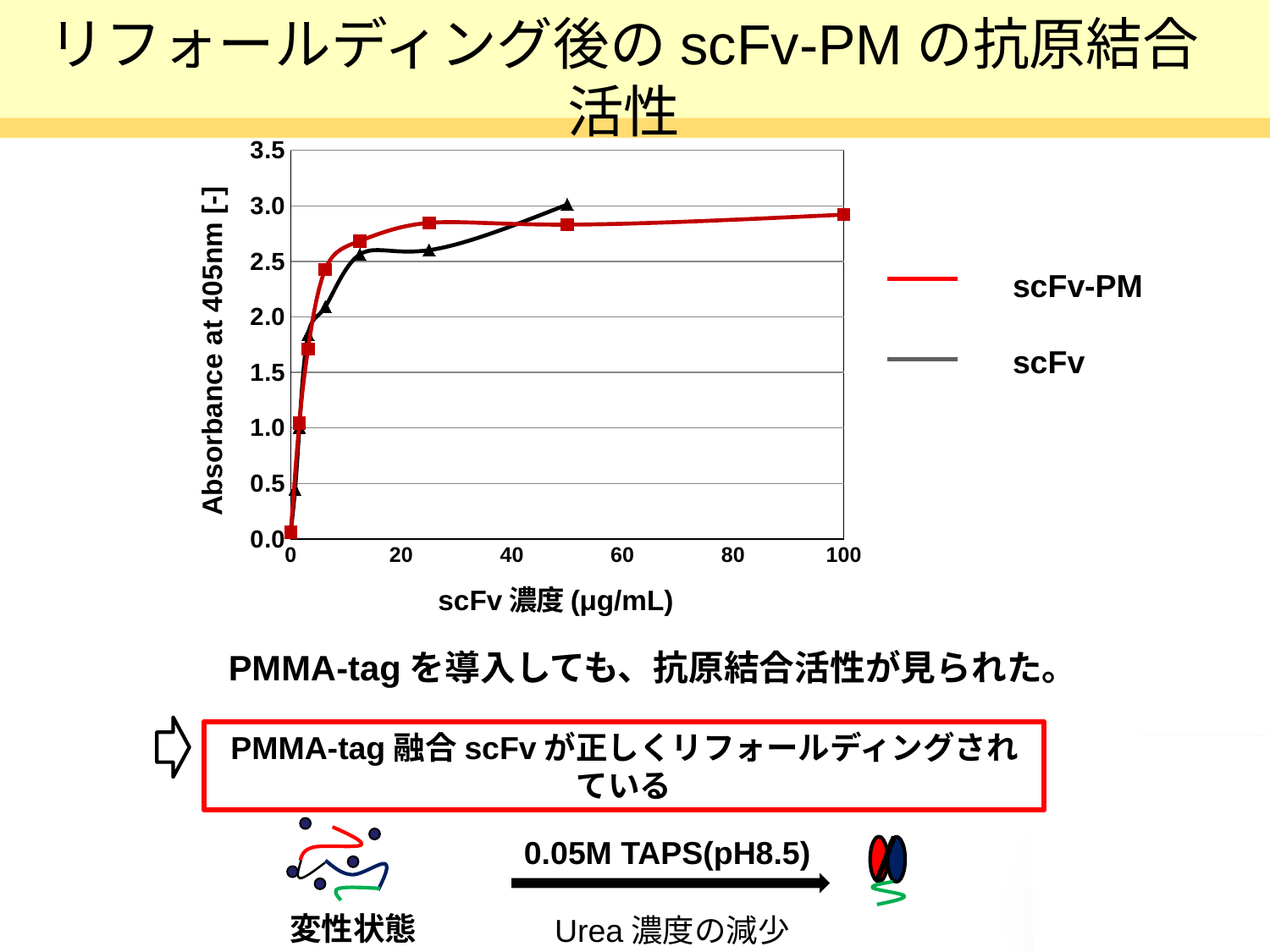

リフォールディング後のscFv-PMの抗原結合活性

### Chart

| Category |  |  |
|---|---|---|
scFv-PM

scFv
PMMA-tagを導入しても、抗原結合活性が見られた。

PMMA-tag融合scFvが正しくリフォールディングされている

0.05M TAPS(pH8.5)

変性状態
Urea濃度の減少